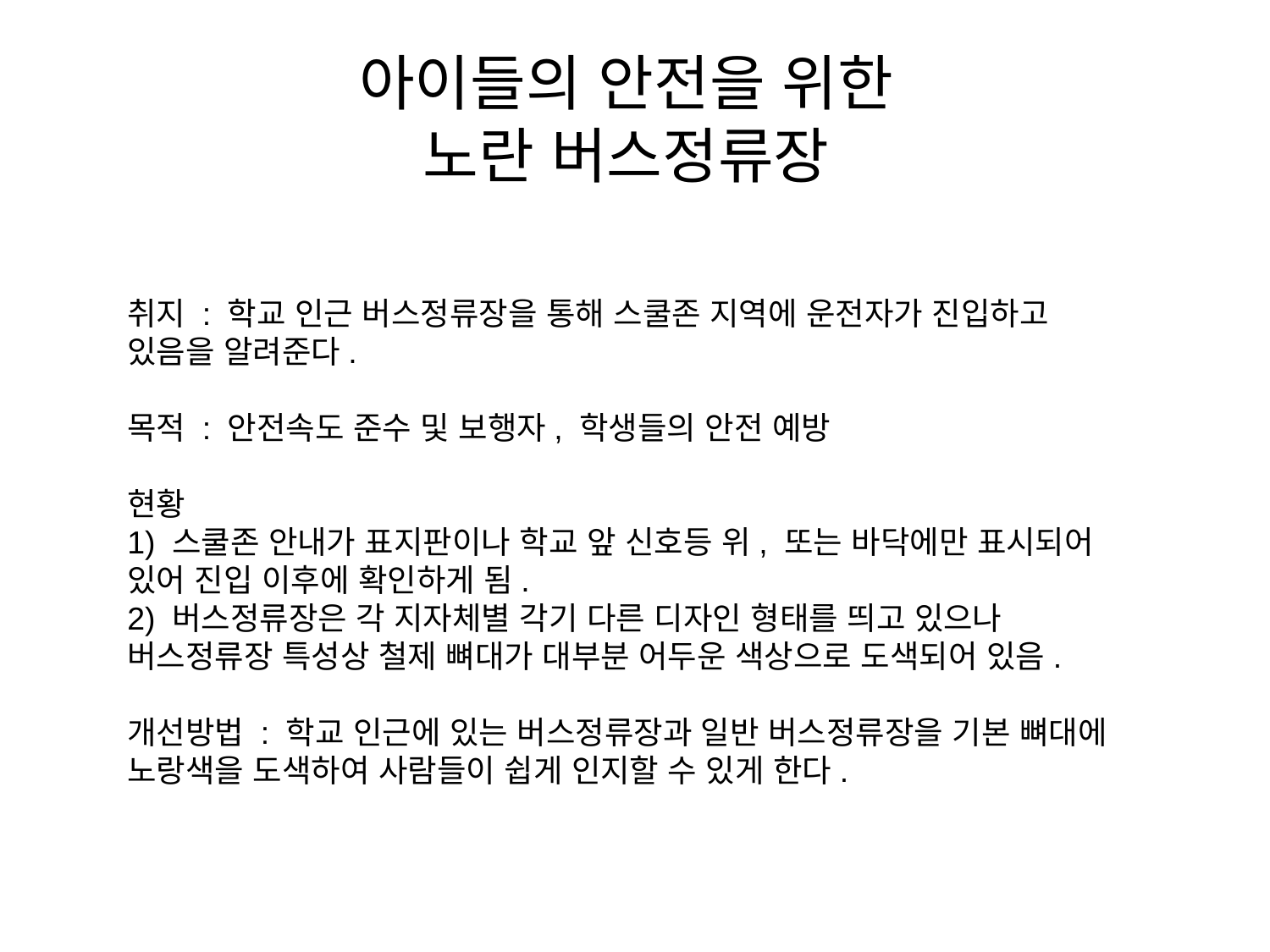

# 아이들의 안전을 위한 노란 버스정류장
취지 : 학교 인근 버스정류장을 통해 스쿨존 지역에 운전자가 진입하고 있음을 알려준다.

목적 : 안전속도 준수 및 보행자, 학생들의 안전 예방

현황
1) 스쿨존 안내가 표지판이나 학교 앞 신호등 위, 또는 바닥에만 표시되어 있어 진입 이후에 확인하게 됨.
2) 버스정류장은 각 지자체별 각기 다른 디자인 형태를 띄고 있으나 버스정류장 특성상 철제 뼈대가 대부분 어두운 색상으로 도색되어 있음.

개선방법 : 학교 인근에 있는 버스정류장과 일반 버스정류장을 기본 뼈대에 노랑색을 도색하여 사람들이 쉽게 인지할 수 있게 한다.